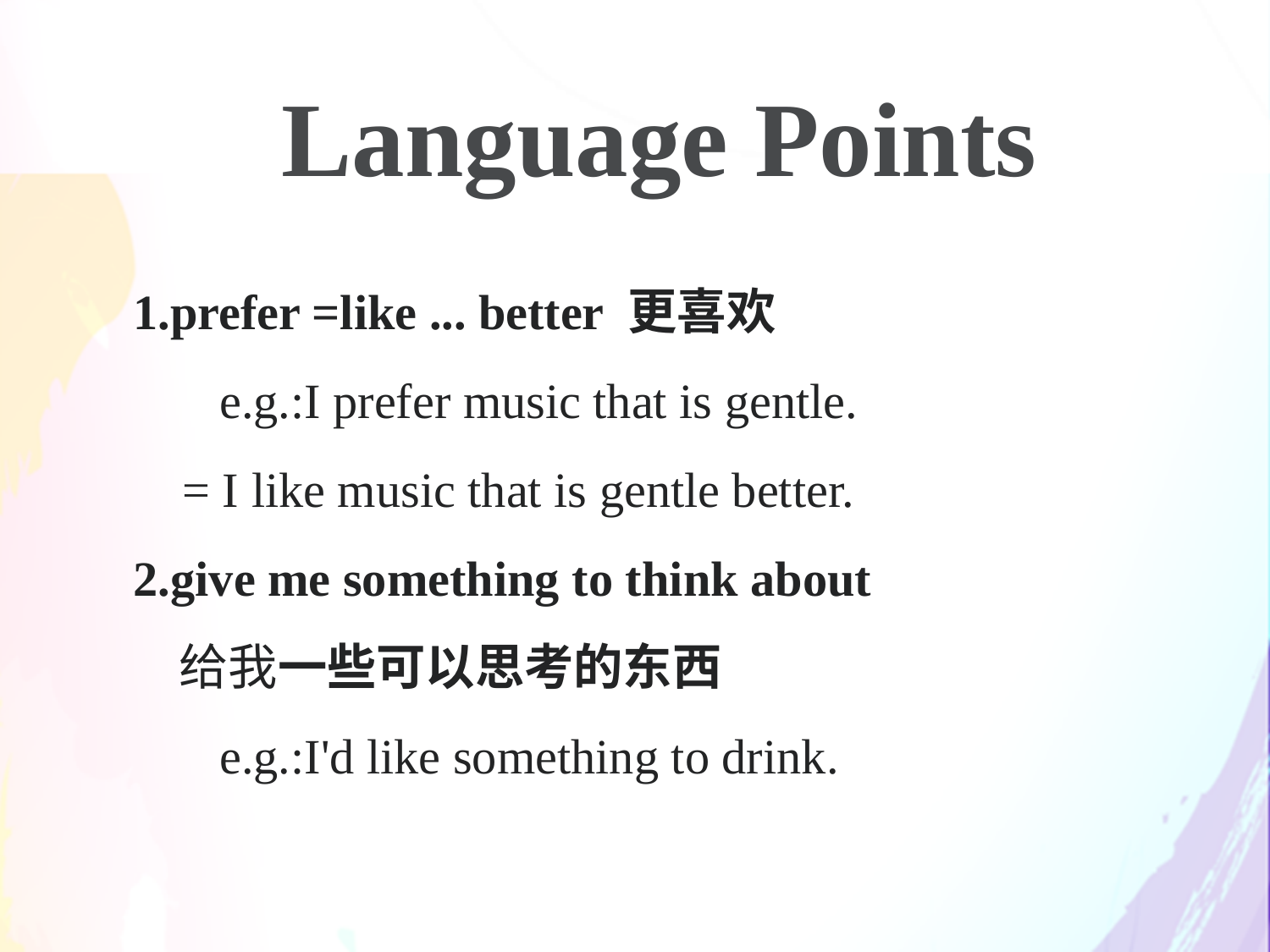

Language Points
1.prefer =like ... better 更喜欢
       e.g.:I prefer music that is gentle.
    = I like music that is gentle better.
2.give me something to think about
   给我一些可以思考的东西
       e.g.:I'd like something to drink.